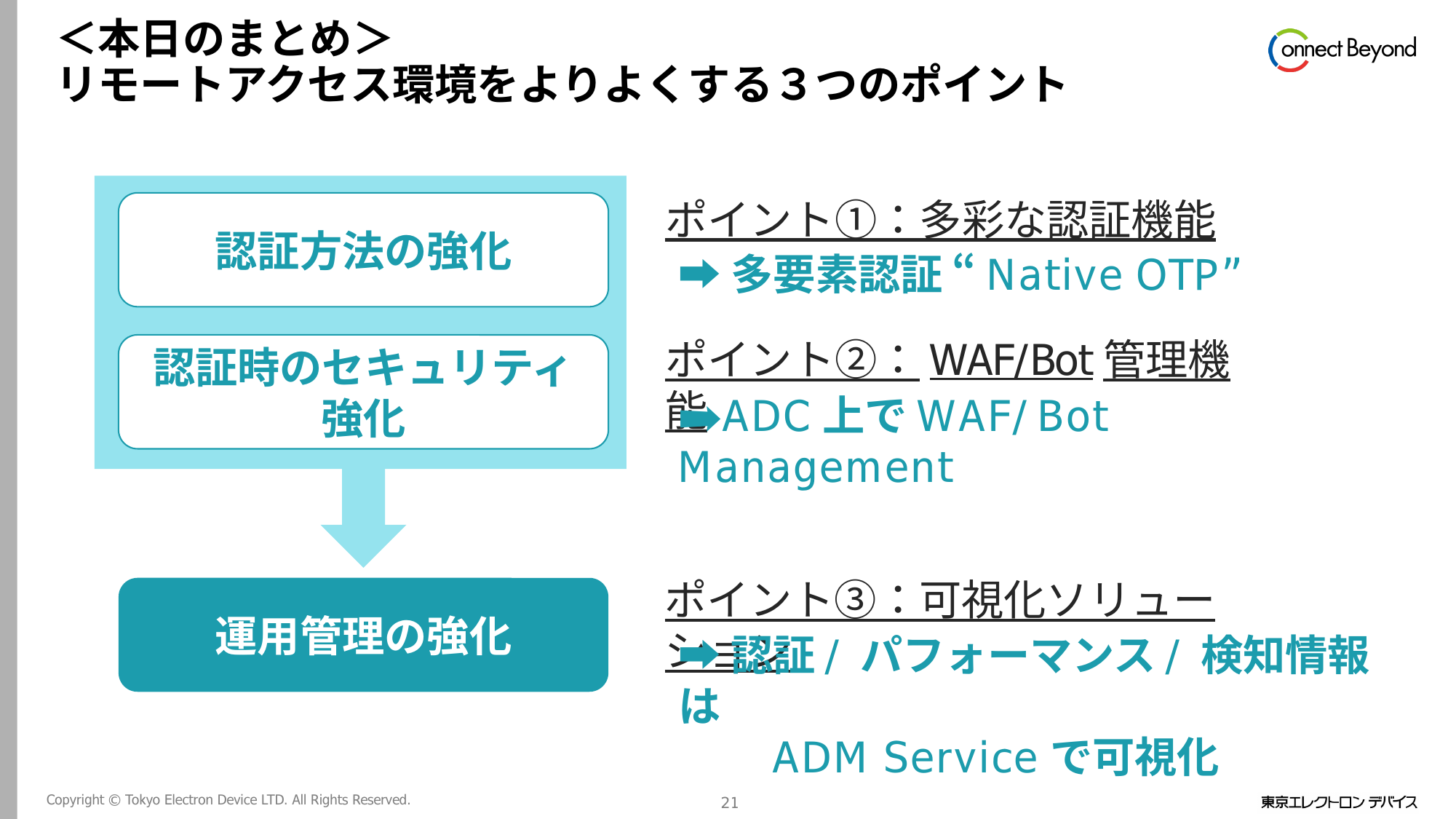

# ＜本日のまとめ＞ リモートアクセス環境をよりよくする３つのポイント

ポイント①：多彩な認証機能
認証方法の強化
➡多要素認証 “Native OTP”
ポイント②：WAF/Bot管理機能
認証時のセキュリティ強化
➡ADC上でWAF/Bot Management

ポイント③：可視化ソリューション
運用管理の強化
➡認証/パフォーマンス/検知情報は
　　ADM Serviceで可視化